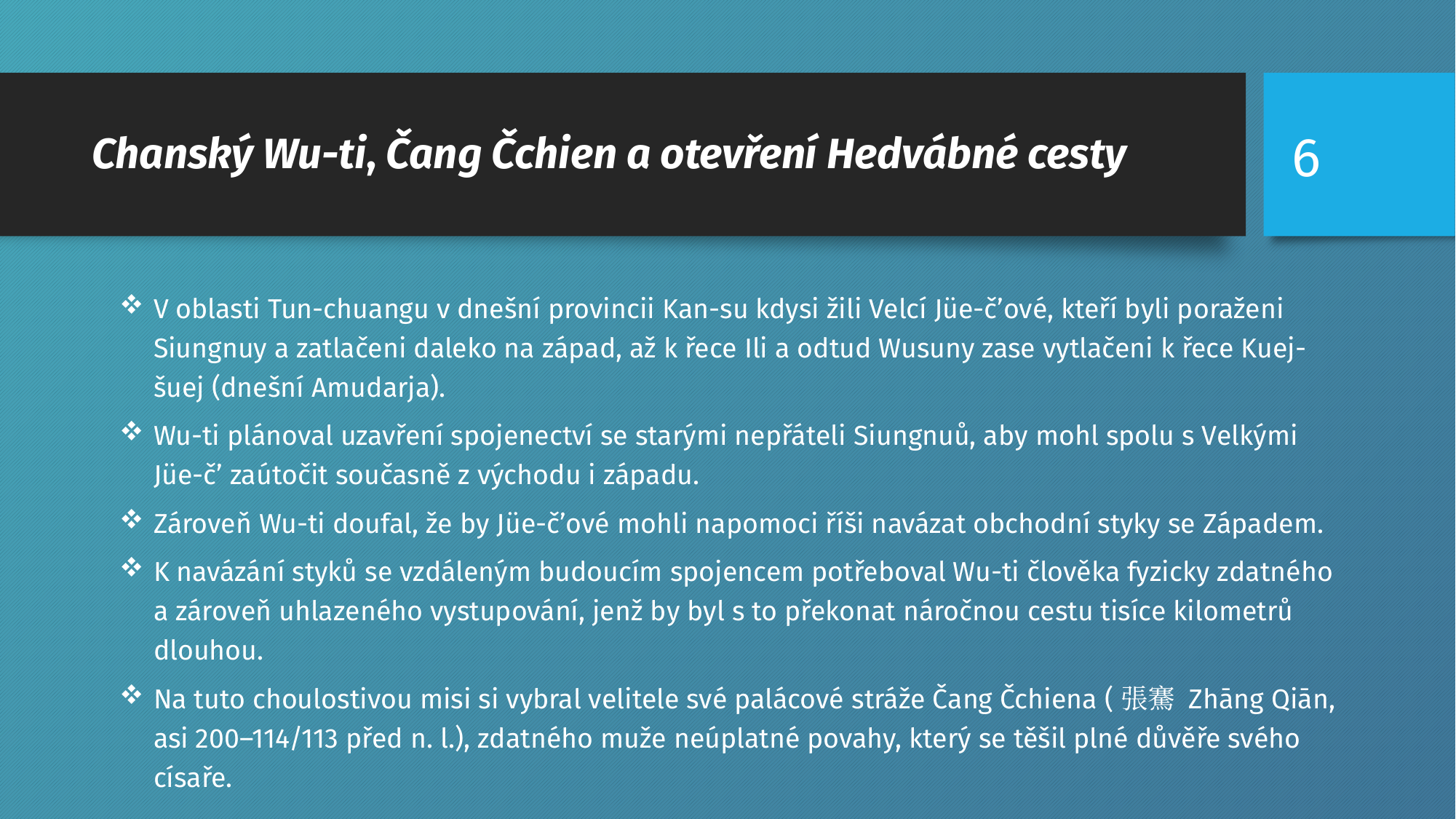

6
# Chanský Wu-ti, Čang Čchien a otevření Hedvábné cesty
V oblasti Tun-chuangu v dnešní provincii Kan-su kdysi žili Velcí Jüe-č’ové, kteří byli poraženi Siungnuy a zatlačeni daleko na západ, až k řece Ili a odtud Wusuny zase vytlačeni k řece Kuej-šuej (dnešní Amudarja).
Wu-ti plánoval uzavření spojenectví se starými nepřáteli Siungnuů, aby mohl spolu s Velkými Jüe-č’ zaútočit současně z východu i západu.
Zároveň Wu-ti doufal, že by Jüe-č’ové mohli napomoci říši navázat obchodní styky se Západem.
K navázání styků se vzdáleným budoucím spojencem potřeboval Wu-ti člověka fyzicky zdatného a zároveň uhlazeného vystupování, jenž by byl s to překonat náročnou cestu tisíce kilometrů dlouhou.
Na tuto choulostivou misi si vybral velitele své palácové stráže Čang Čchiena (張騫 Zhāng Qiān, asi 200–114/113 před n. l.), zdatného muže neúplatné povahy, který se těšil plné důvěře svého císaře.